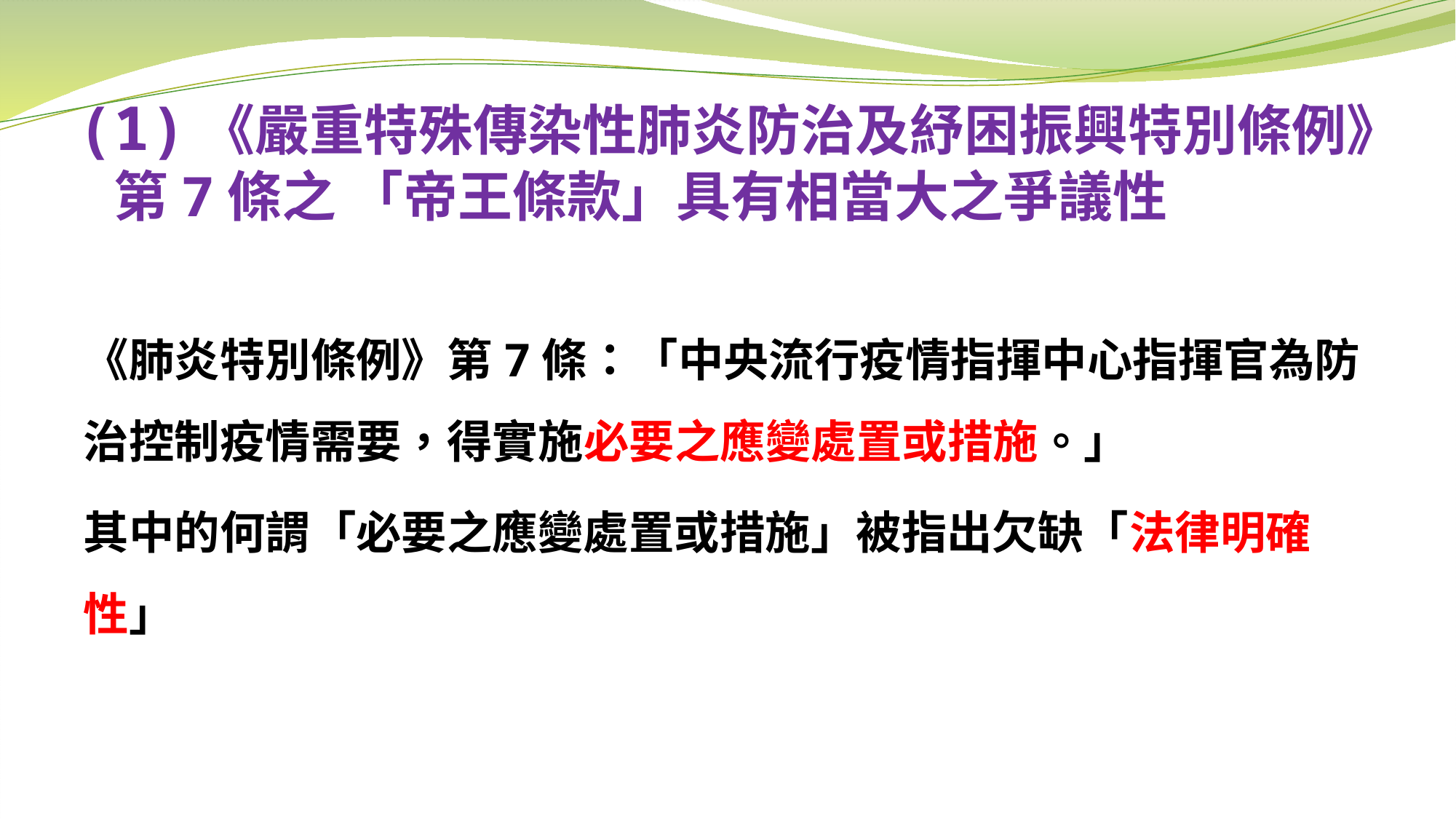

# (1)《嚴重特殊傳染性肺炎防治及紓困振興特別條例》 第7條之 「帝王條款」具有相當大之爭議性

《肺炎特別條例》第7條：「中央流行疫情指揮中心指揮官為防治控制疫情需要，得實施必要之應變處置或措施。」
其中的何謂「必要之應變處置或措施」被指出欠缺「法律明確性」